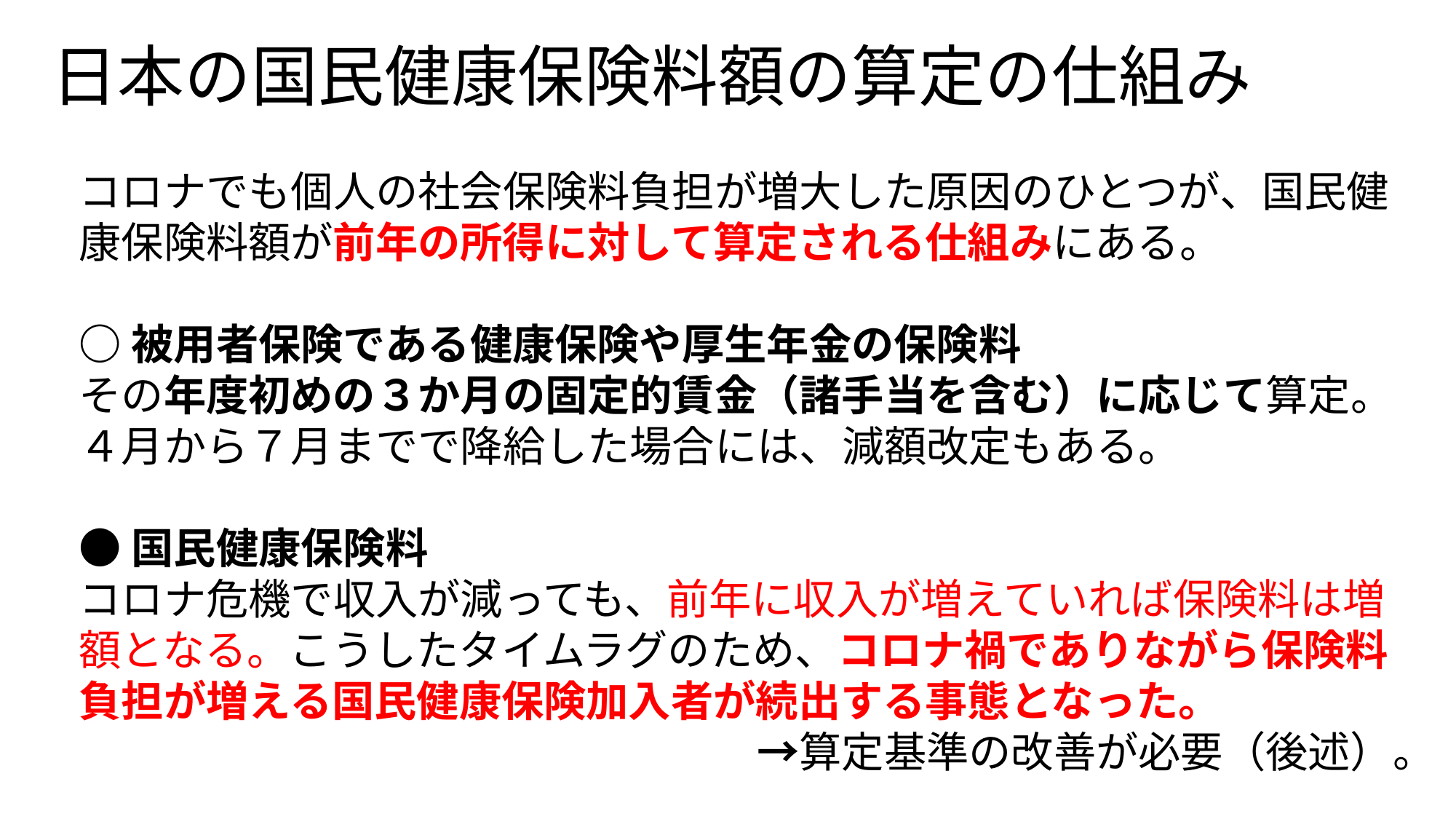

# 日本の国民健康保険料額の算定の仕組み
コロナでも個人の社会保険料負担が増大した原因のひとつが、国民健康保険料額が前年の所得に対して算定される仕組みにある。

○被用者保険である健康保険や厚生年金の保険料
その年度初めの３か月の固定的賃金（諸手当を含む）に応じて算定。４月から７月までで降給した場合には、減額改定もある。

●国民健康保険料
コロナ危機で収入が減っても、前年に収入が増えていれば保険料は増額となる。こうしたタイムラグのため、コロナ禍でありながら保険料負担が増える国民健康保険加入者が続出する事態となった。
　　　　　　　　　　　　　　　　→算定基準の改善が必要（後述）。